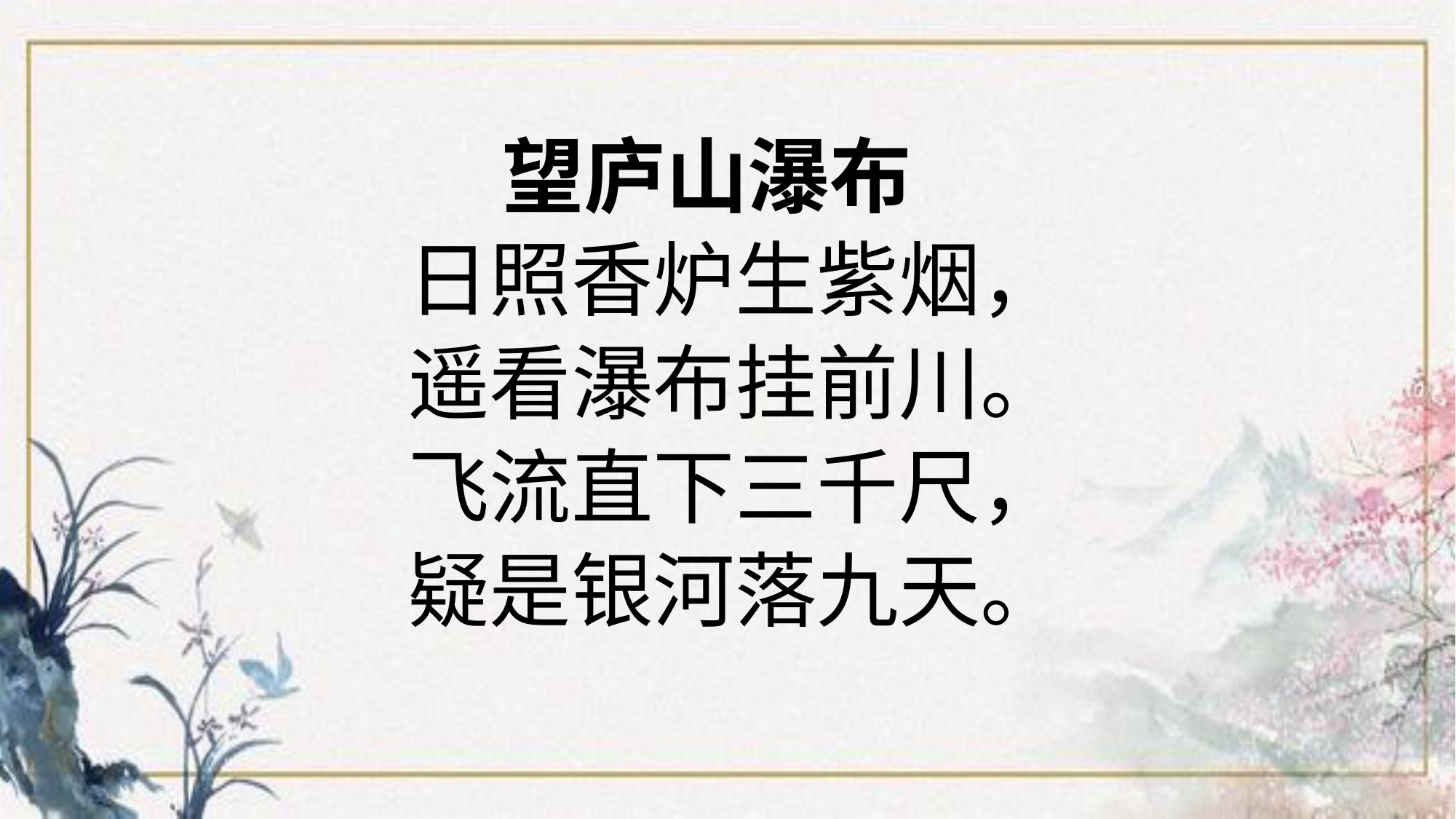

望庐山瀑布
  日照香炉生紫烟，
  遥看瀑布挂前川。
  飞流直下三千尺，
  疑是银河落九天。